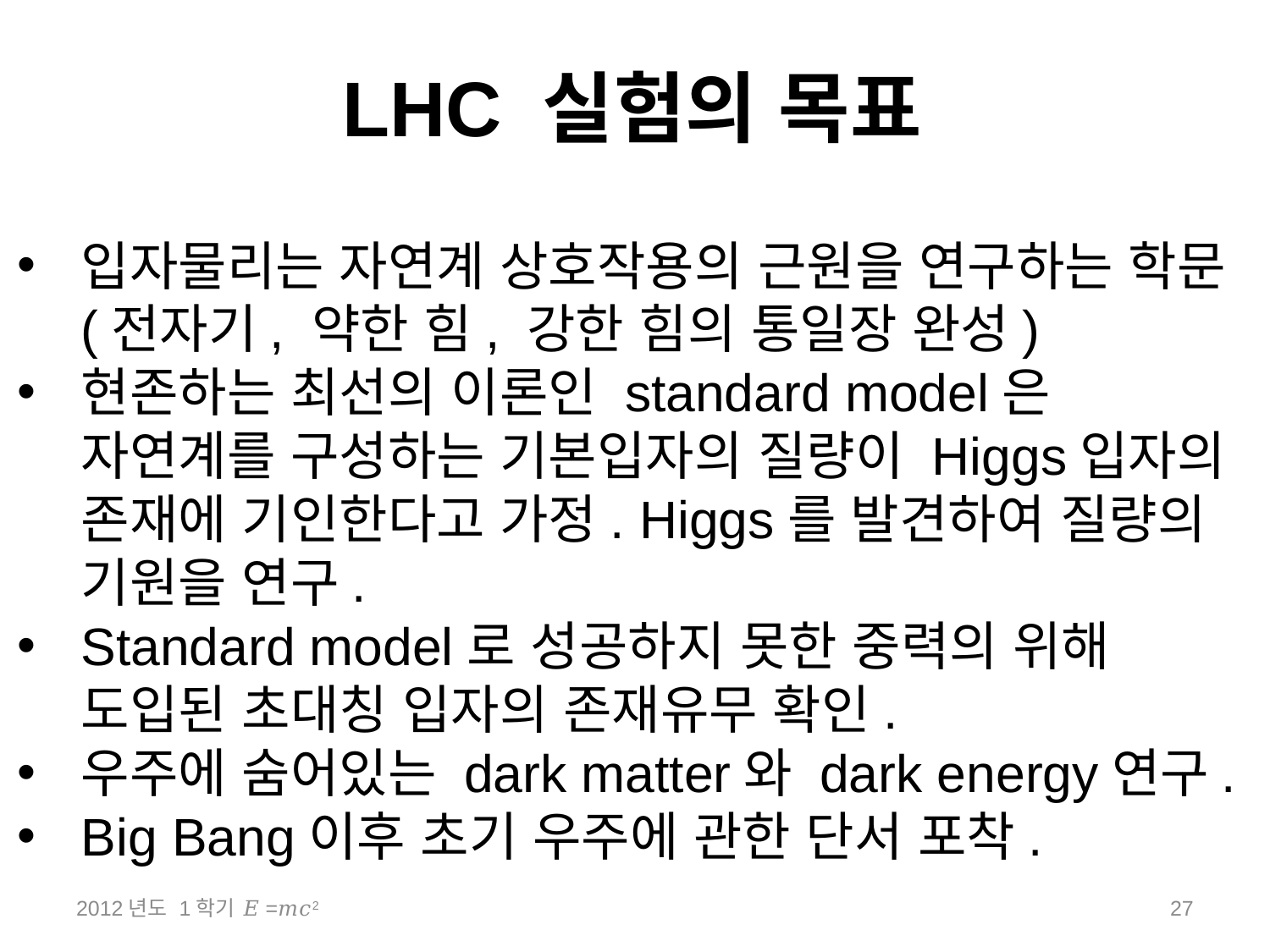

# LHC 실험의 목표
입자물리는 자연계 상호작용의 근원을 연구하는 학문 (전자기, 약한 힘, 강한 힘의 통일장 완성)
현존하는 최선의 이론인 standard model은 자연계를 구성하는 기본입자의 질량이 Higgs입자의 존재에 기인한다고 가정. Higgs를 발견하여 질량의 기원을 연구.
Standard model로 성공하지 못한 중력의 위해 도입된 초대칭 입자의 존재유무 확인.
우주에 숨어있는 dark matter와 dark energy연구.
Big Bang이후 초기 우주에 관한 단서 포착.

2012년도 1학기 𝐸=𝑚𝑐2
27